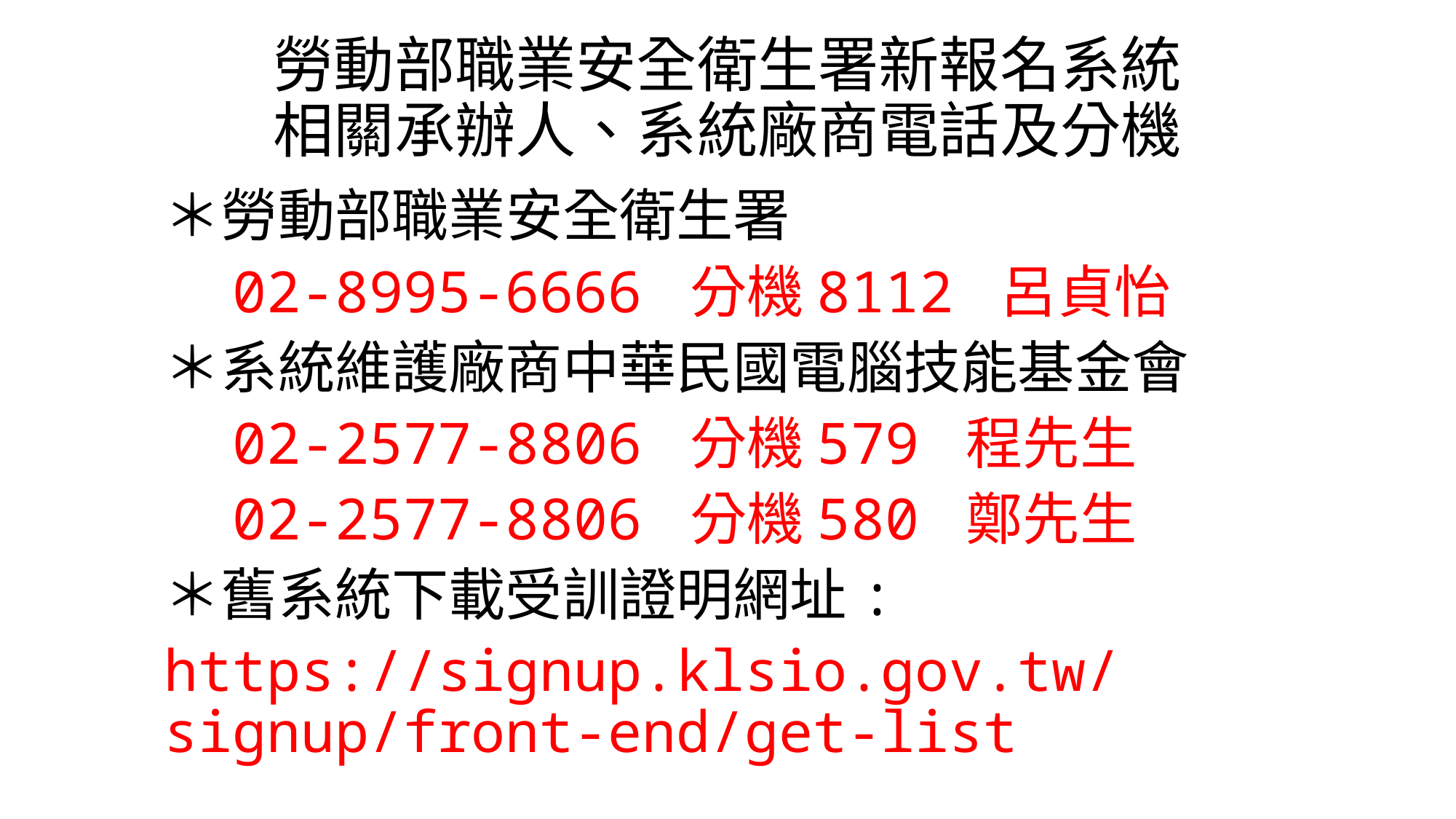

# 勞動部職業安全衛生署新報名系統 相關承辦人、系統廠商電話及分機
＊勞動部職業安全衛生署
  02-8995-6666 分機8112 呂貞怡
＊系統維護廠商中華民國電腦技能基金會
  02-2577-8806 分機579 程先生
  02-2577-8806 分機580 鄭先生
＊舊系統下載受訓證明網址:
https://signup.klsio.gov.tw/signup/front-end/get-list